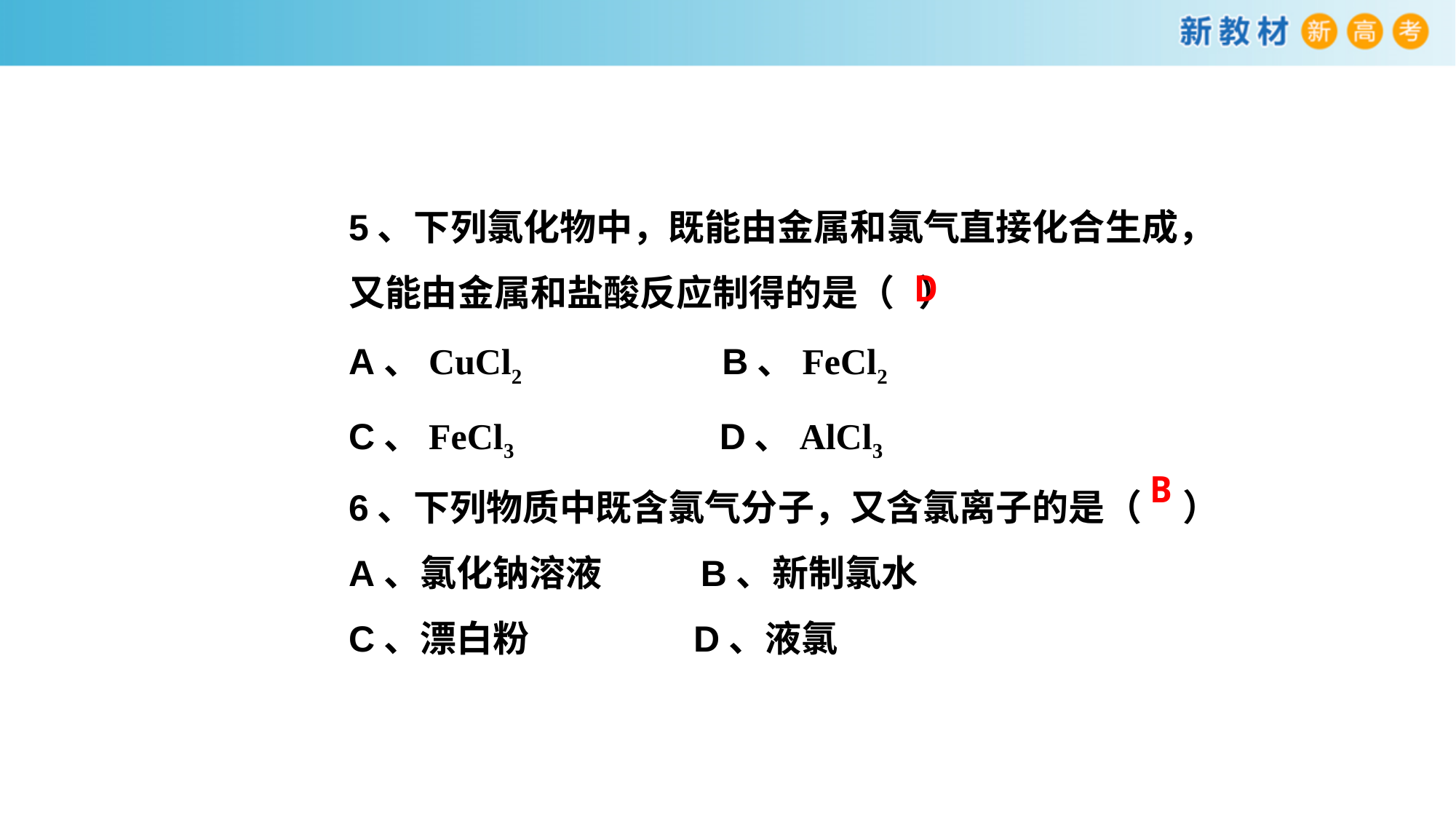

5、下列氯化物中，既能由金属和氯气直接化合生成，
又能由金属和盐酸反应制得的是（   ）
A、CuCl2                      B、FeCl2
C、FeCl3                       D、AlCl3
6、下列物质中既含氯气分子，又含氯离子的是（     ）
A、氯化钠溶液           B、新制氯水
C、漂白粉                   D、液氯
D
B